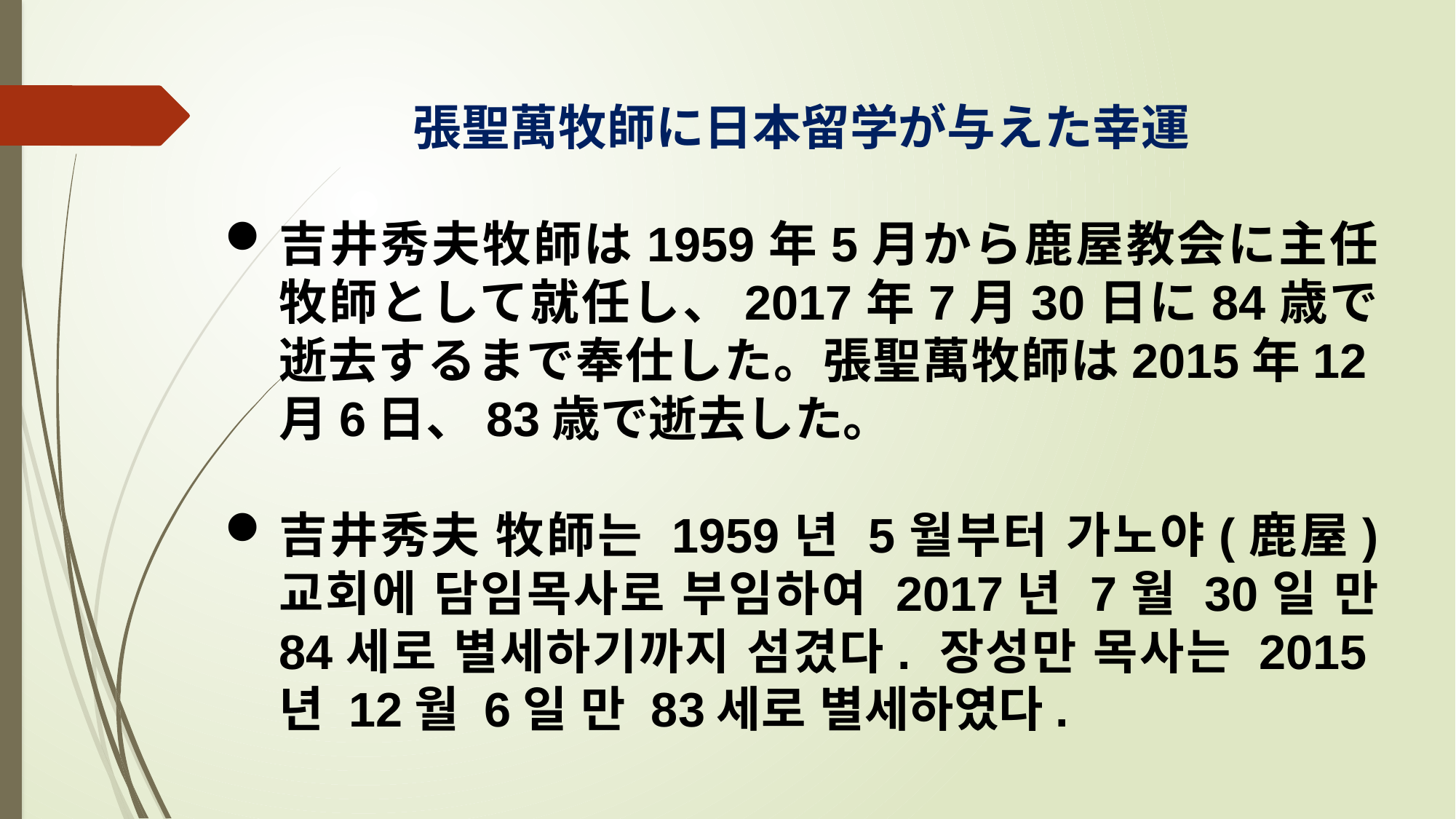

張聖萬牧師に日本留学が与えた幸運

吉井秀夫牧師は1959年5月から鹿屋教会に主任牧師として就任し、2017年7月30日に84歳で逝去するまで奉仕した。張聖萬牧師は2015年12月6日、83歳で逝去した。

吉井秀夫 牧師는 1959년 5월부터 가노야(鹿屋) 교회에 담임목사로 부임하여 2017년 7월 30일 만 84세로 별세하기까지 섬겼다. 장성만 목사는 2015년 12월 6일 만 83세로 별세하였다.